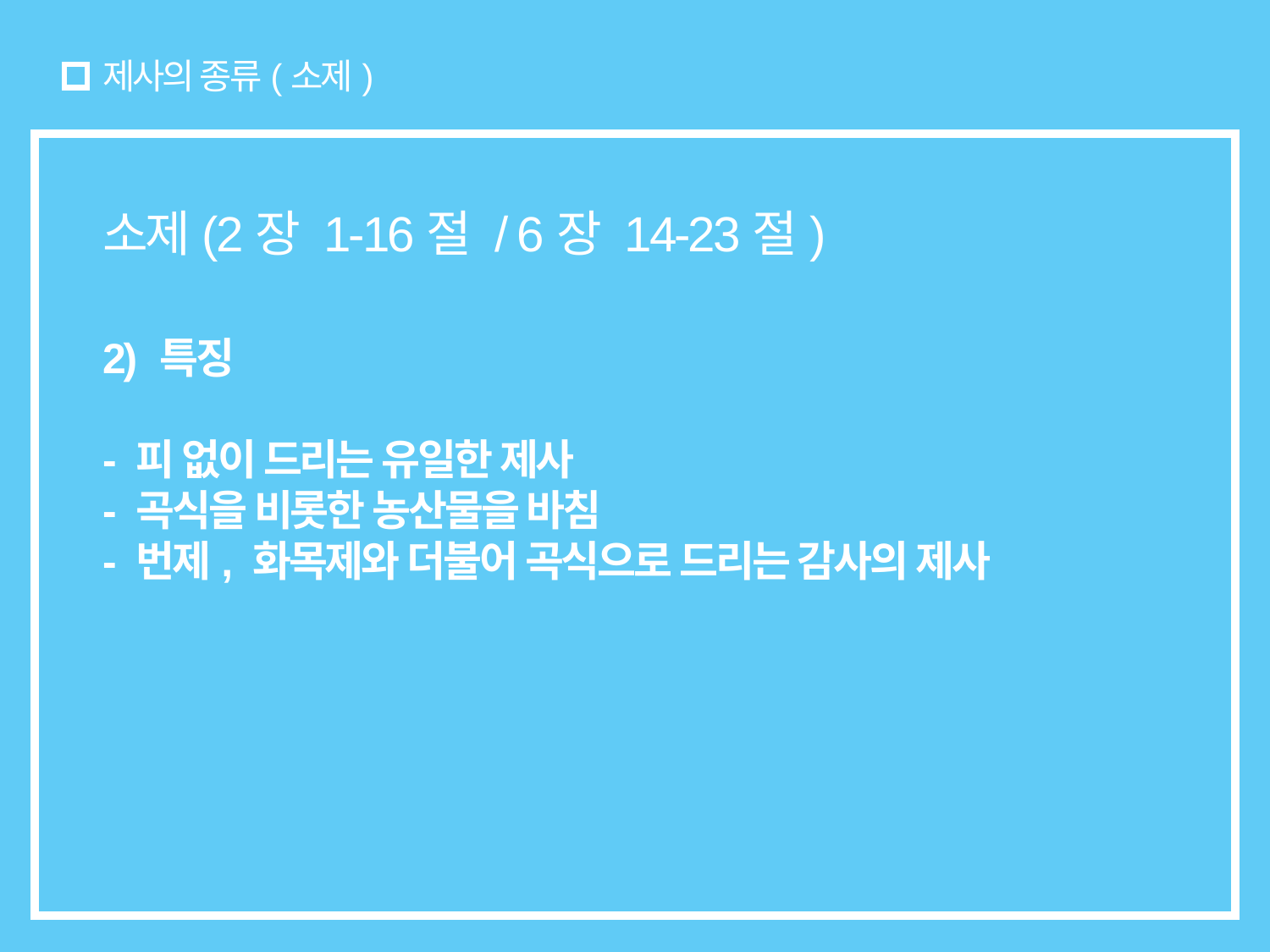

# 제사의 종류(소제)

소제(2장 1-16절 / 6장 14-23절)
2) 특징

- 피 없이 드리는 유일한 제사
- 곡식을 비롯한 농산물을 바침
- 번제, 화목제와 더불어 곡식으로 드리는 감사의 제사